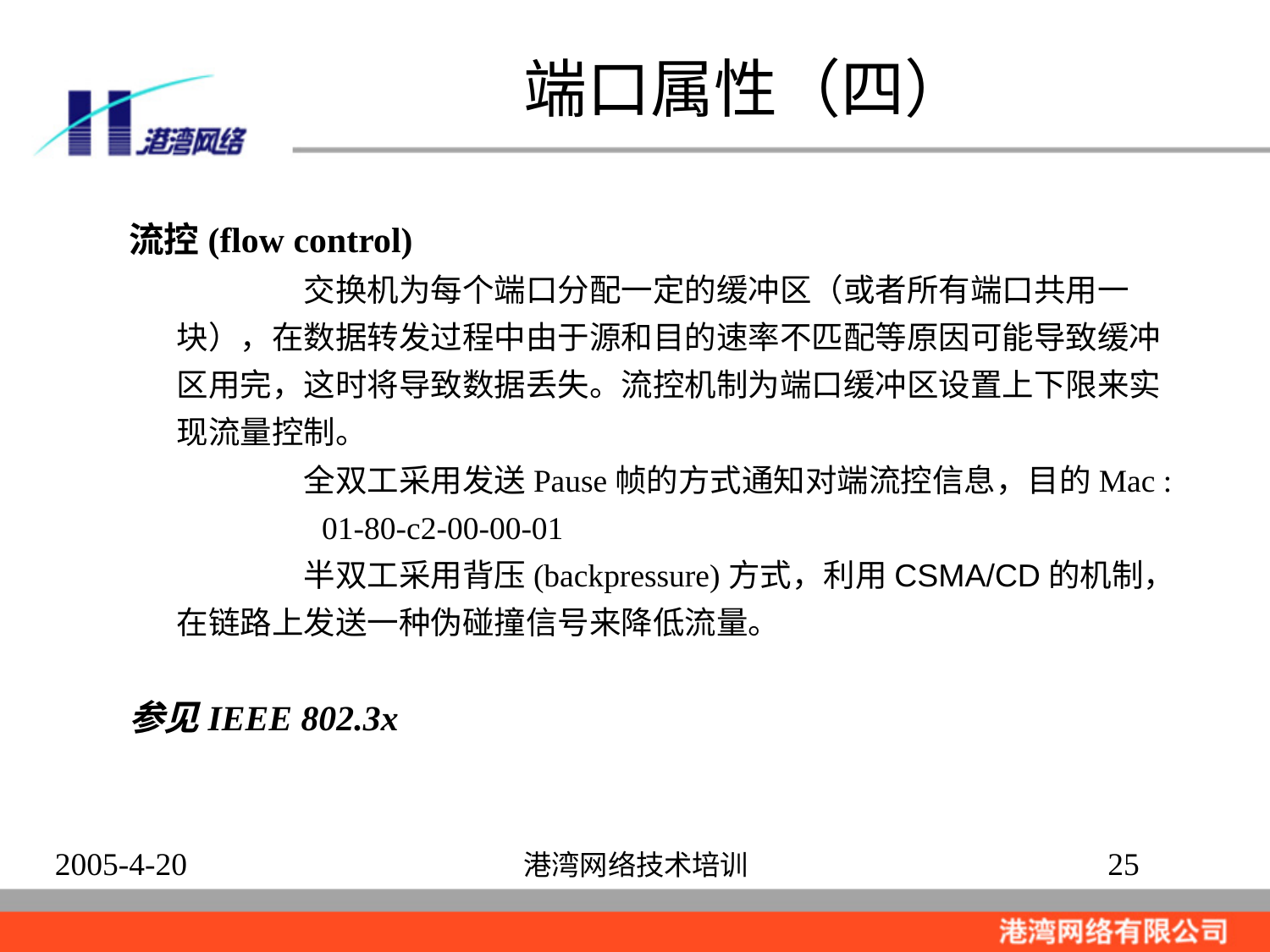

# 端口属性（四）
流控(flow control)
		交换机为每个端口分配一定的缓冲区（或者所有端口共用一块），在数据转发过程中由于源和目的速率不匹配等原因可能导致缓冲区用完，这时将导致数据丢失。流控机制为端口缓冲区设置上下限来实现流量控制。
		全双工采用发送Pause帧的方式通知对端流控信息，目的Mac :
                        01-80-c2-00-00-01
		半双工采用背压(backpressure)方式，利用CSMA/CD的机制，在链路上发送一种伪碰撞信号来降低流量。

参见IEEE 802.3x